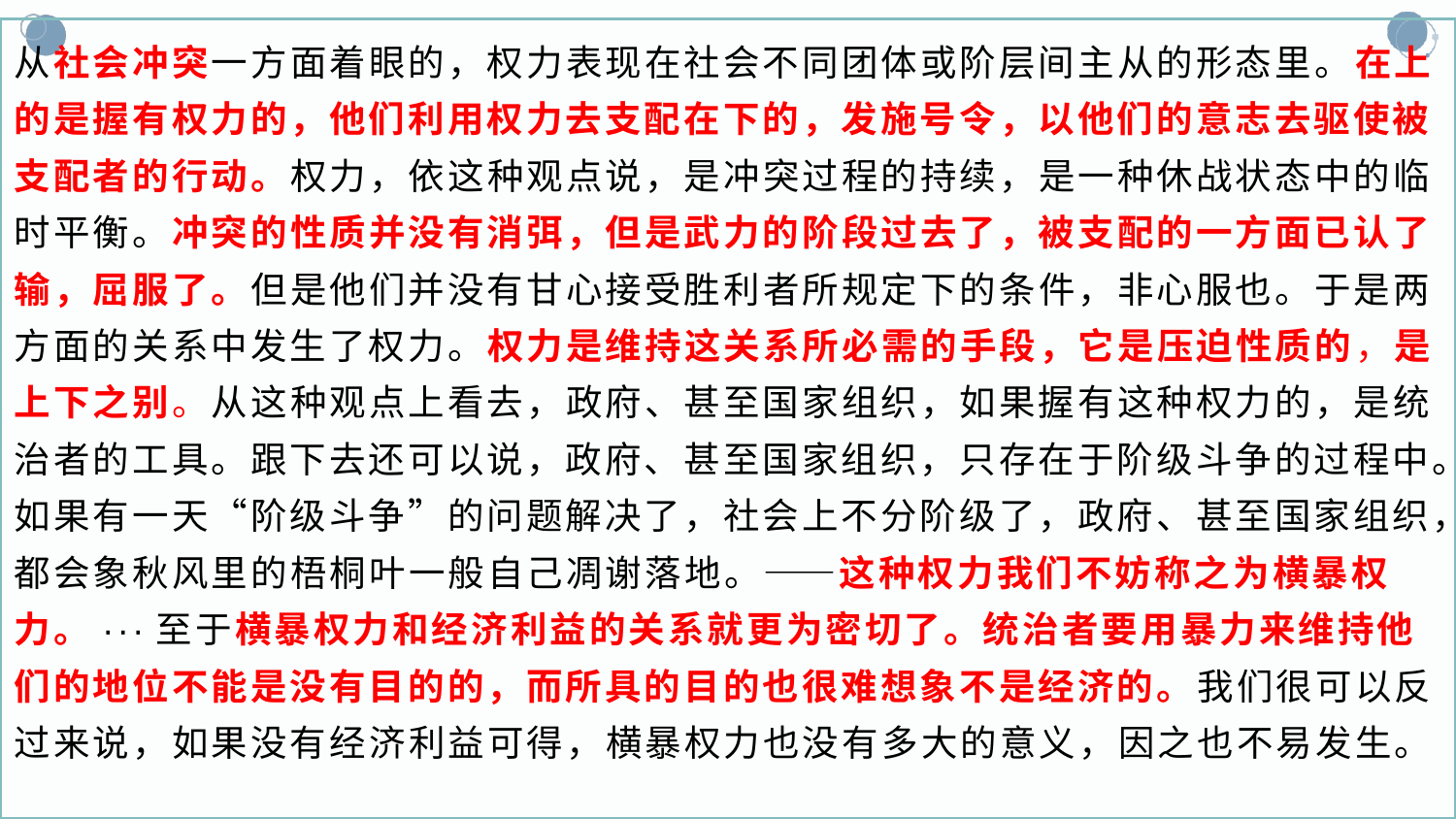

从社会冲突一方面着眼的，权力表现在社会不同团体或阶层间主从的形态里。在上的是握有权力的，他们利用权力去支配在下的，发施号令，以他们的意志去驱使被支配者的行动。权力，依这种观点说，是冲突过程的持续，是一种休战状态中的临时平衡。冲突的性质并没有消弭，但是武力的阶段过去了，被支配的一方面已认了输，屈服了。但是他们并没有甘心接受胜利者所规定下的条件，非心服也。于是两方面的关系中发生了权力。权力是维持这关系所必需的手段，它是压迫性质的，是上下之别。从这种观点上看去，政府、甚至国家组织，如果握有这种权力的，是统治者的工具。跟下去还可以说，政府、甚至国家组织，只存在于阶级斗争的过程中。如果有一天“阶级斗争”的问题解决了，社会上不分阶级了，政府、甚至国家组织，都会象秋风里的梧桐叶一般自己凋谢落地。——这种权力我们不妨称之为横暴权力。···至于横暴权力和经济利益的关系就更为密切了。统治者要用暴力来维持他们的地位不能是没有目的的，而所具的目的也很难想象不是经济的。我们很可以反过来说，如果没有经济利益可得，横暴权力也没有多大的意义，因之也不易发生。